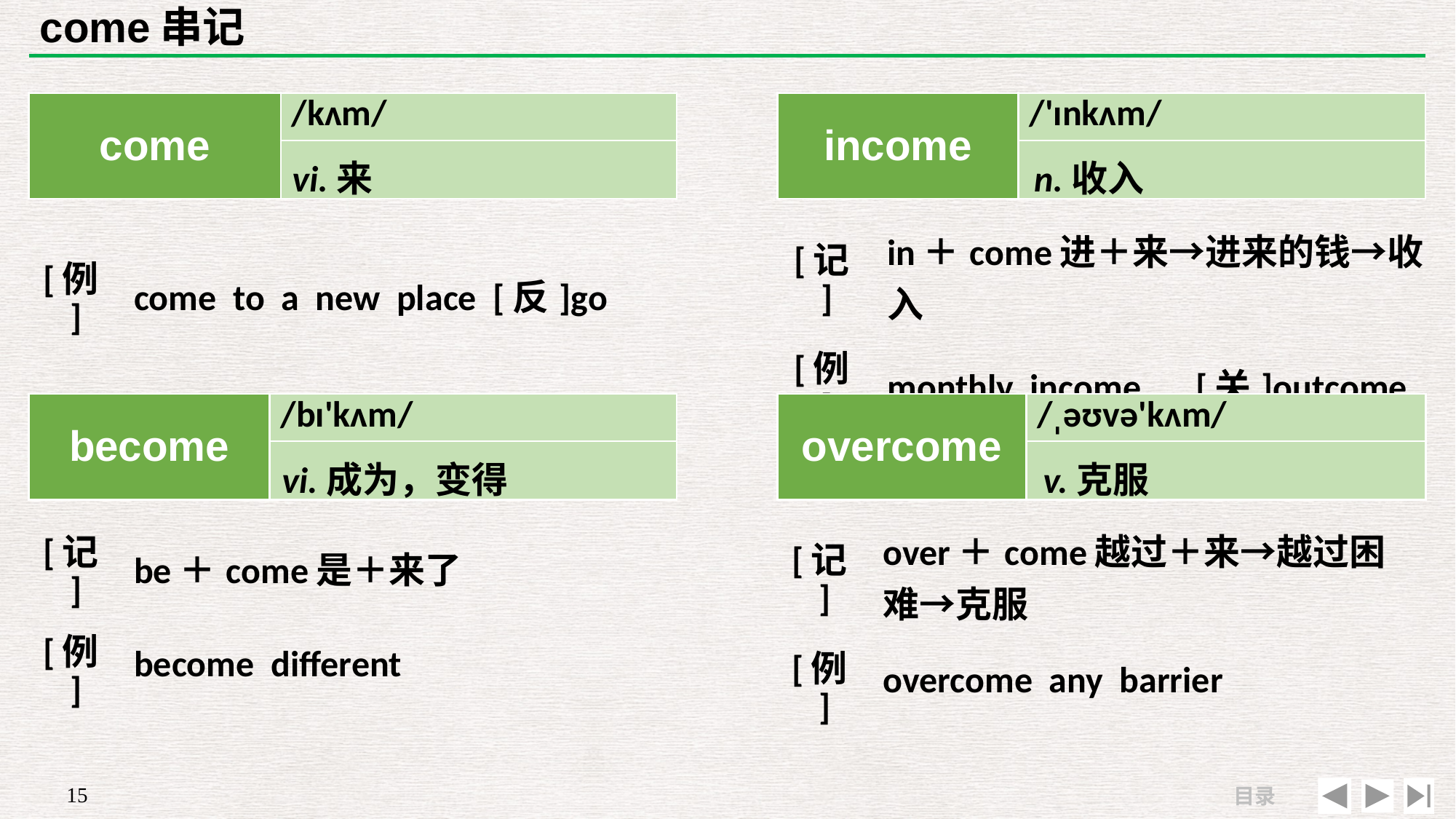

# come串记

| come | /kʌm/ |
| --- | --- |
|  |  |
| income | /'ɪnkʌm/ |
| --- | --- |
|  |  |
vi.来
n.收入
|  |  |
| --- | --- |
| [例] | come to a new place [反]go |
| [记] | in＋come进＋来→进来的钱→收入 |
| --- | --- |
| [例] | monthly income　[关]outcome |
| become | /bɪ'kʌm/ |
| --- | --- |
|  |  |
| overcome | /ˌəʊvə'kʌm/ |
| --- | --- |
|  |  |
vi.成为，变得
v.克服
| [记] | be＋come是＋来了 |
| --- | --- |
| [例] | become different |
| [记] | over＋come越过＋来→越过困难→克服 |
| --- | --- |
| [例] | overcome any barrier |